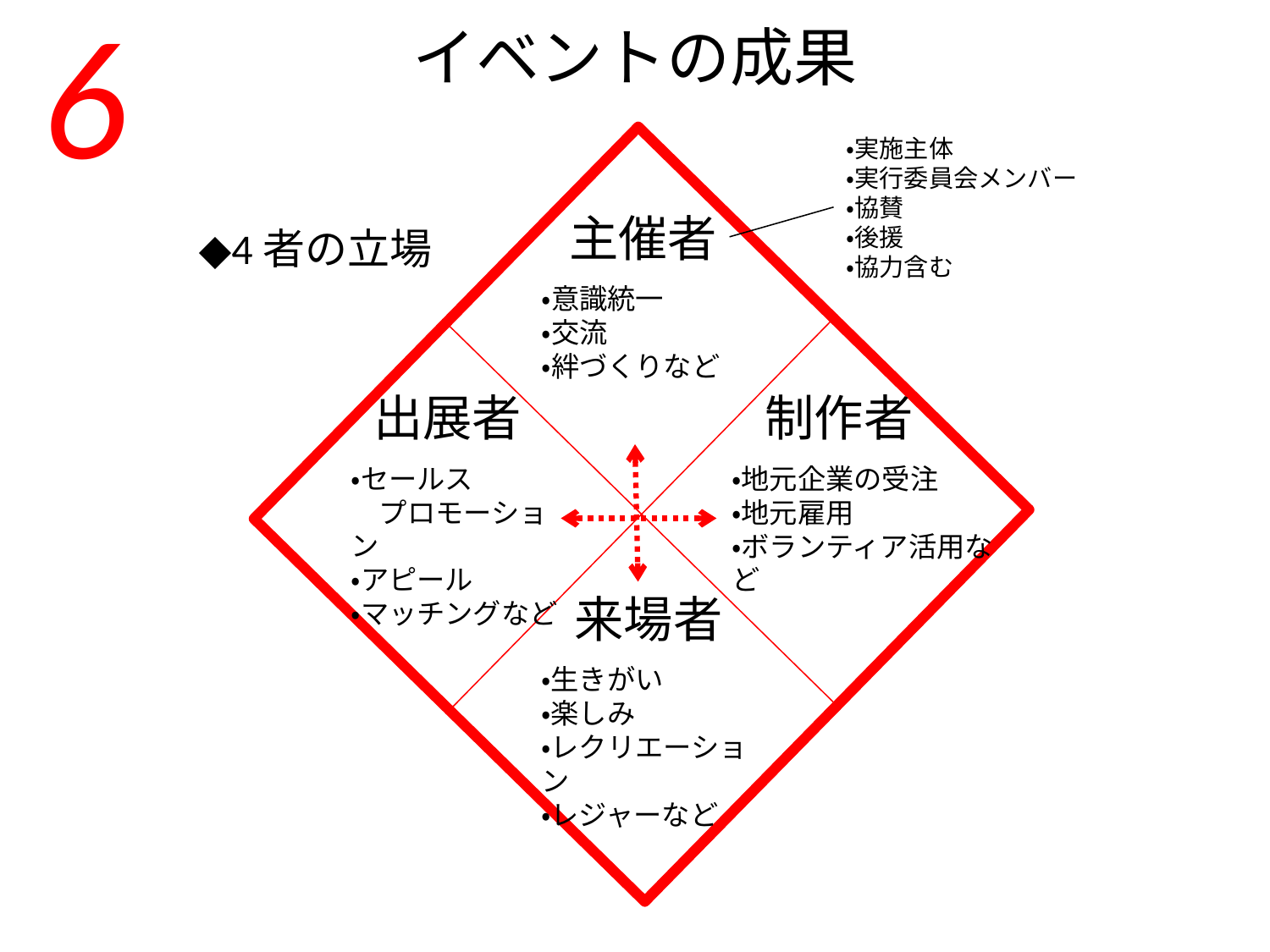

6
# イベントの成果
・実施主体
・実行委員会メンバー
・協賛
・後援
・協力含む
主催者
◆4者の立場

・意識統一
・交流
・絆づくりなど
出展者
制作者
・セールス
　プロモーション
・アピール
・マッチングなど
・地元企業の受注
・地元雇用
・ボランティア活用など

来場者
・生きがい
・楽しみ
・レクリエーション
・レジャーなど